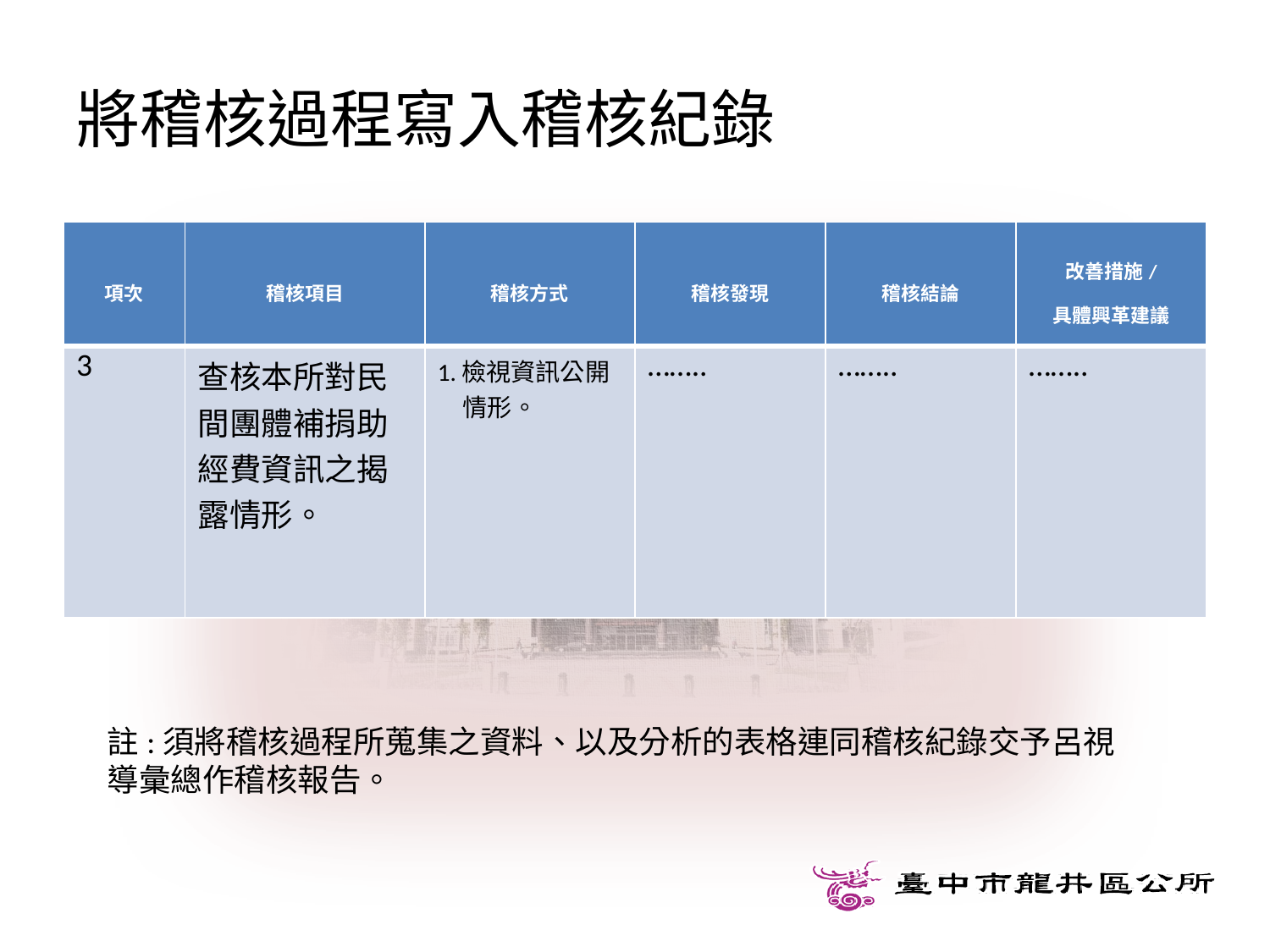

# 將稽核過程寫入稽核紀錄
| 項次 | 稽核項目 | 稽核方式 | 稽核發現 | 稽核結論 | 改善措施/ 具體興革建議 |
| --- | --- | --- | --- | --- | --- |
| 3 | 查核本所對民間團體補捐助經費資訊之揭露情形。 | 1.檢視資訊公開情形。 | …….. | …….. | …….. |
註:須將稽核過程所蒐集之資料、以及分析的表格連同稽核紀錄交予呂視導彙總作稽核報告。